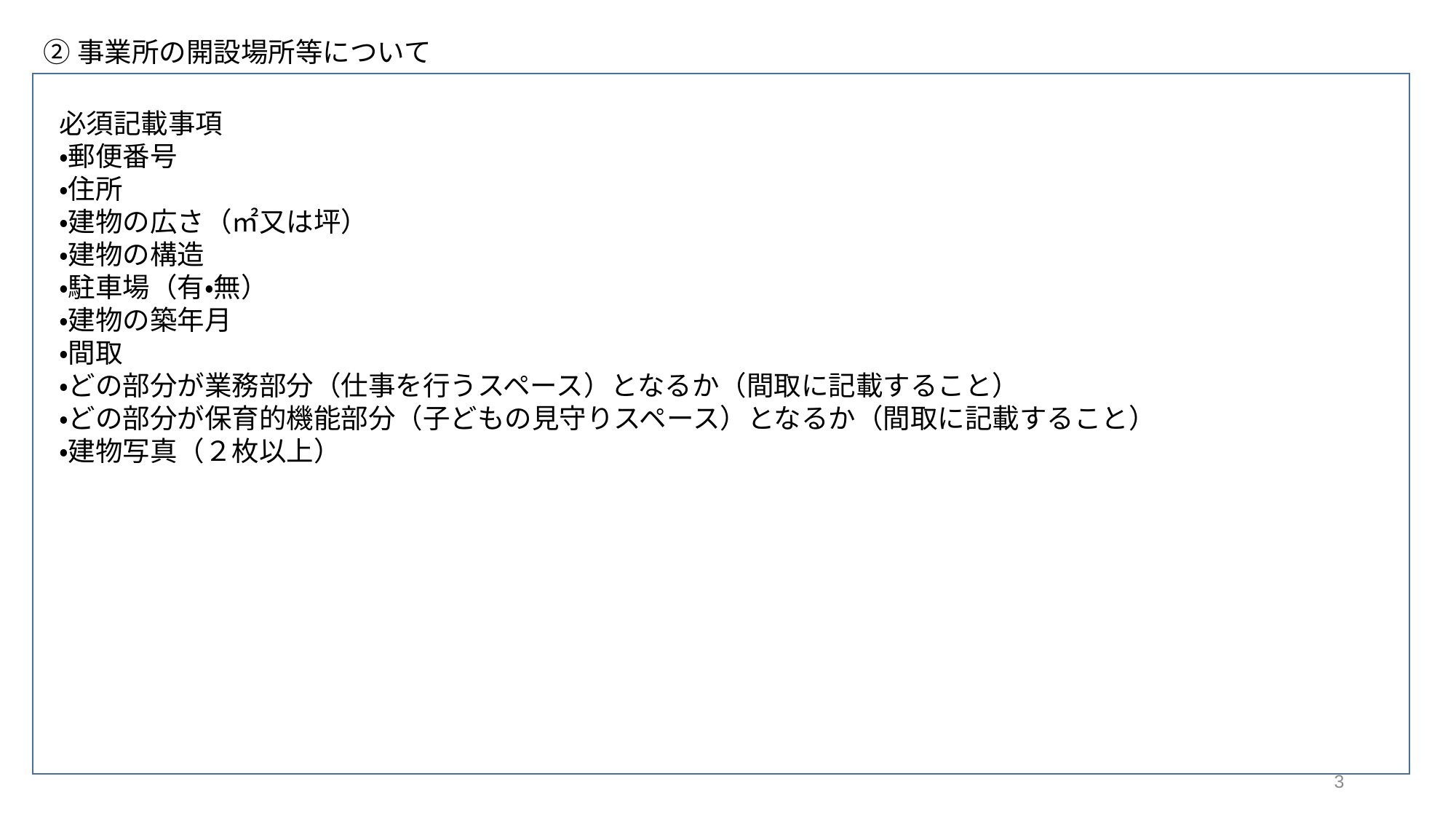

②事業所の開設場所等について

必須記載事項
・郵便番号
・住所
・建物の広さ（㎡又は坪）
・建物の構造
・駐車場（有・無）
・建物の築年月
・間取
・どの部分が業務部分（仕事を行うスペース）となるか（間取に記載すること）
・どの部分が保育的機能部分（子どもの見守りスペース）となるか（間取に記載すること）
・建物写真（２枚以上）
3